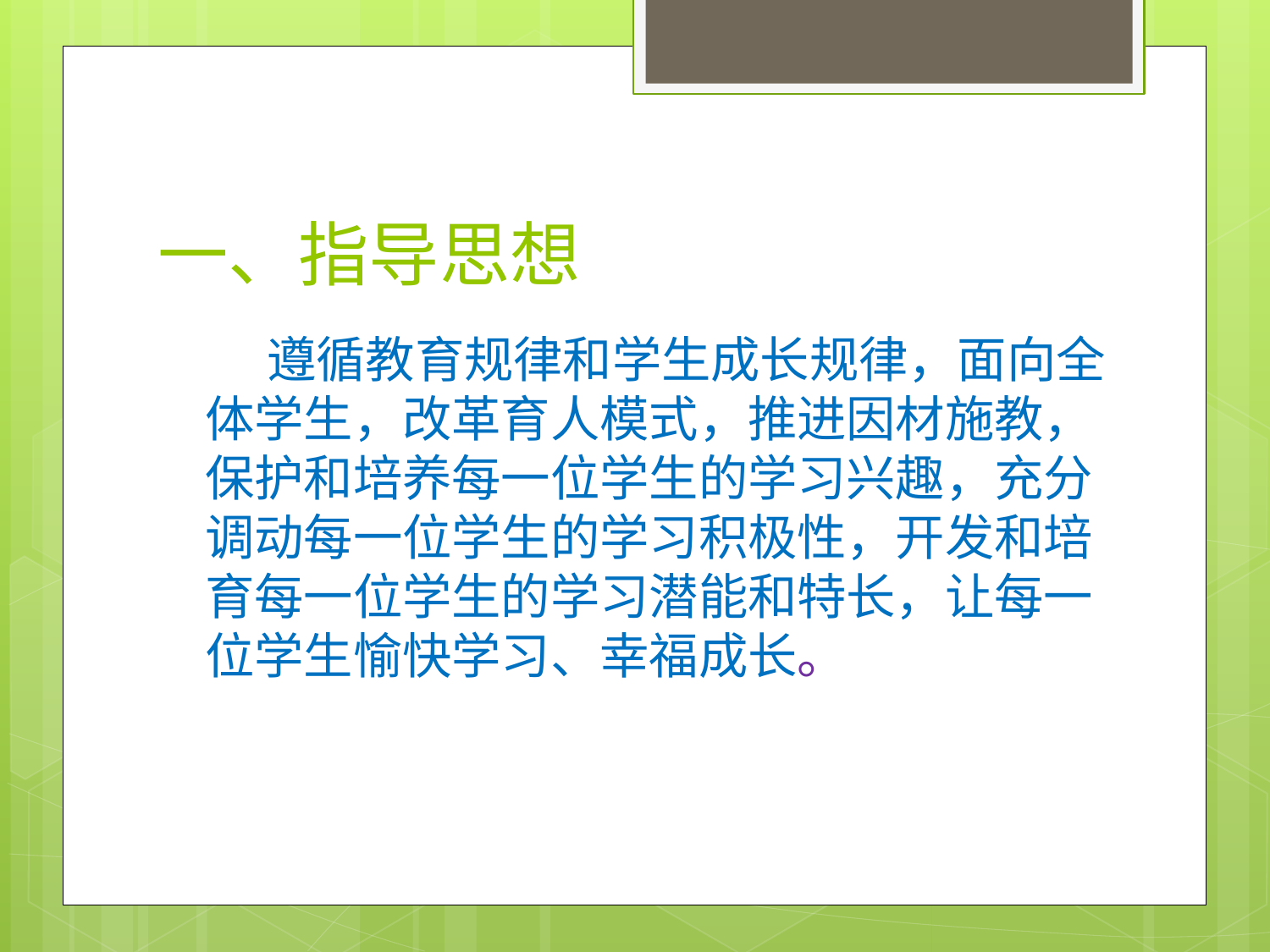

# 一、指导思想
        遵循教育规律和学生成长规律，面向全体学生，改革育人模式，推进因材施教，保护和培养每一位学生的学习兴趣，充分调动每一位学生的学习积极性，开发和培育每一位学生的学习潜能和特长，让每一位学生愉快学习、幸福成长。